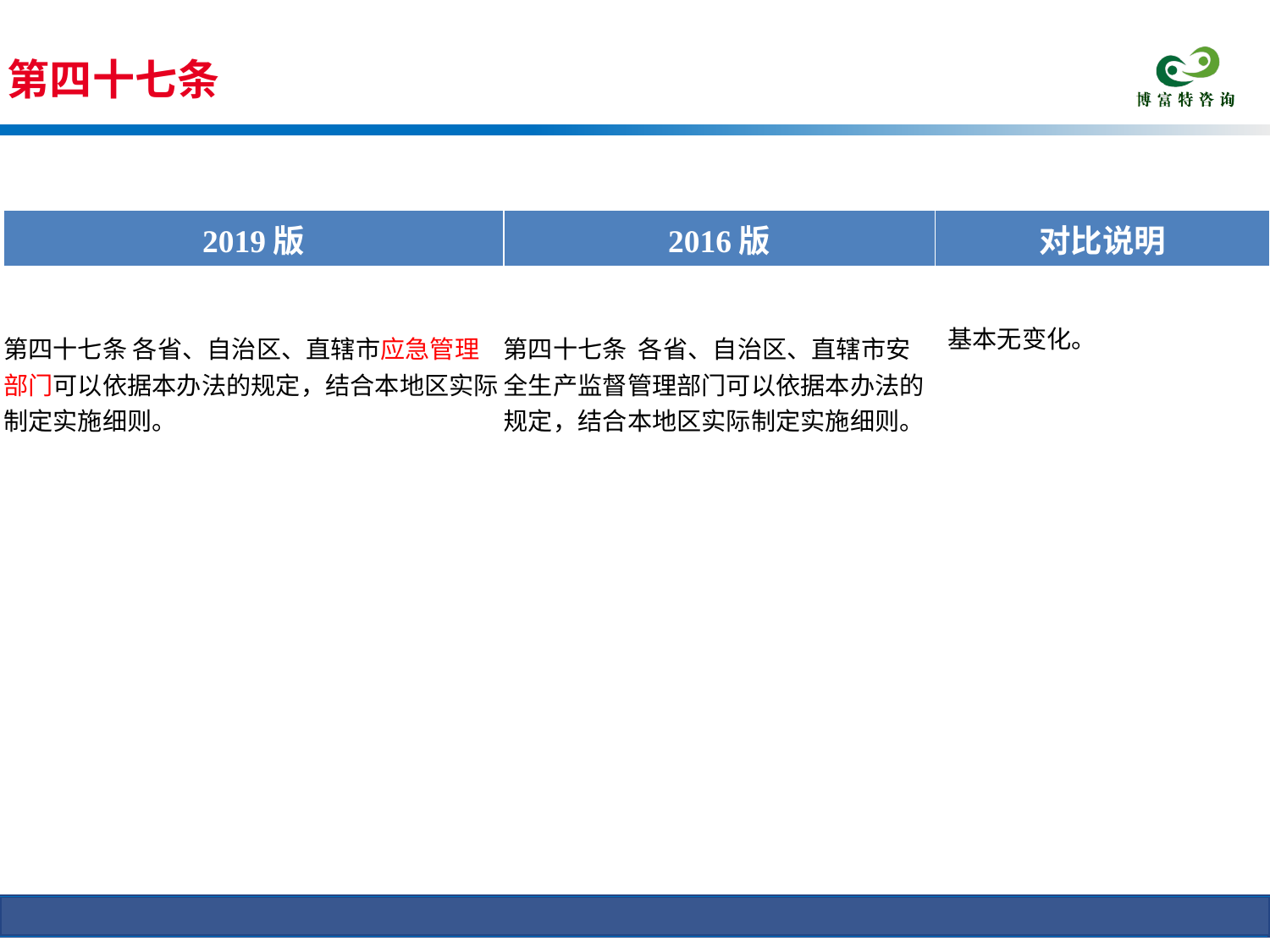

第四十七条
条文对比
| 2019版 | 2016版 | 对比说明 |
| --- | --- | --- |
| 第四十七条 各省、自治区、直辖市应急管理部门可以依据本办法的规定，结合本地区实际制定实施细则。 | 第四十七条 各省、自治区、直辖市安全生产监督管理部门可以依据本办法的规定，结合本地区实际制定实施细则。 | 基本无变化。 |